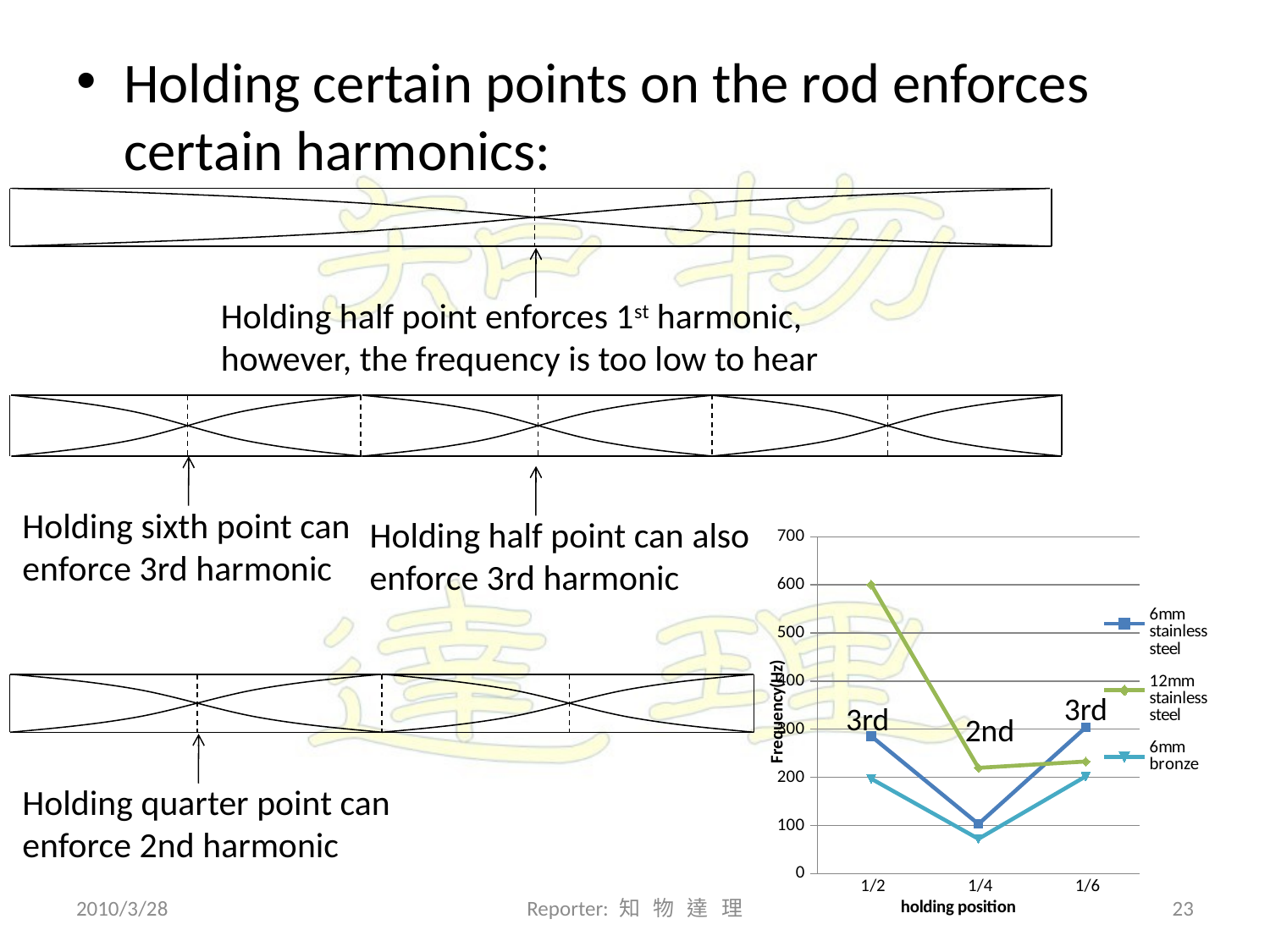

Holding certain points on the rod enforces certain harmonics:

Holding half point enforces 1st harmonic, however, the frequency is too low to hear

Holding sixth point can enforce 3rd harmonic
Holding half point can also enforce 3rd harmonic

### Chart

| Category |  |  |  |
|---|---|---|---|
| 0.5 | 285.7 | 600.6 | 197.2 |
| 0.25 | 102.9 | 219.8 | 72.14999999999999 |
| 0.16666666666666666 | 303.6 | 232.9 | 202.0 |

3rd
3rd
2nd
Holding quarter point can enforce 2nd harmonic
2010/3/28
Reporter: 知  物  達  理
23